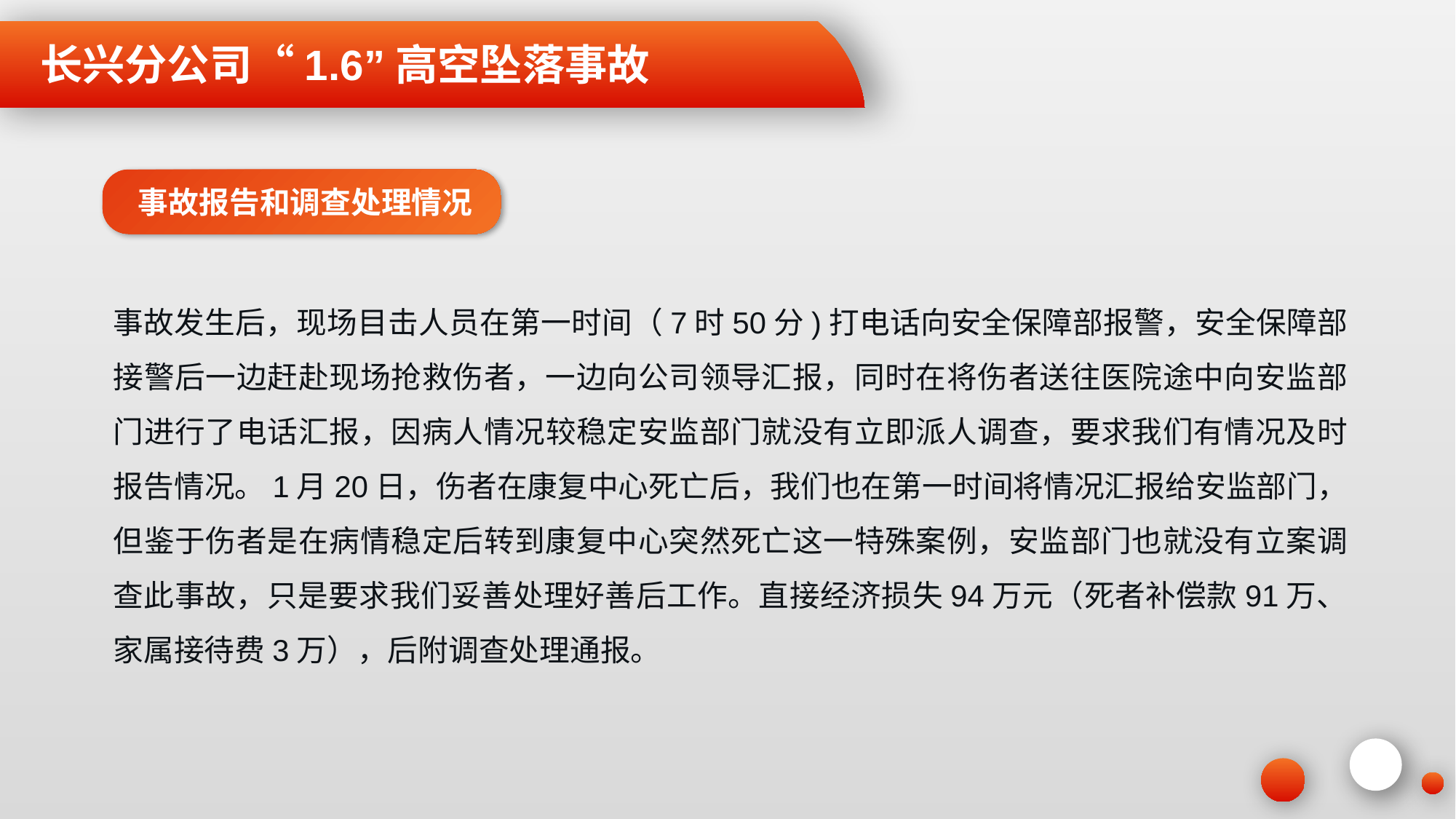

长兴分公司“1.6”高空坠落事故

事故报告和调查处理情况
事故发生后，现场目击人员在第一时间（7时50分)打电话向安全保障部报警，安全保障部接警后一边赶赴现场抢救伤者，一边向公司领导汇报，同时在将伤者送往医院途中向安监部门进行了电话汇报，因病人情况较稳定安监部门就没有立即派人调查，要求我们有情况及时报告情况。1月20日，伤者在康复中心死亡后，我们也在第一时间将情况汇报给安监部门，但鉴于伤者是在病情稳定后转到康复中心突然死亡这一特殊案例，安监部门也就没有立案调查此事故，只是要求我们妥善处理好善后工作。直接经济损失94万元（死者补偿款91万、家属接待费3万），后附调查处理通报。